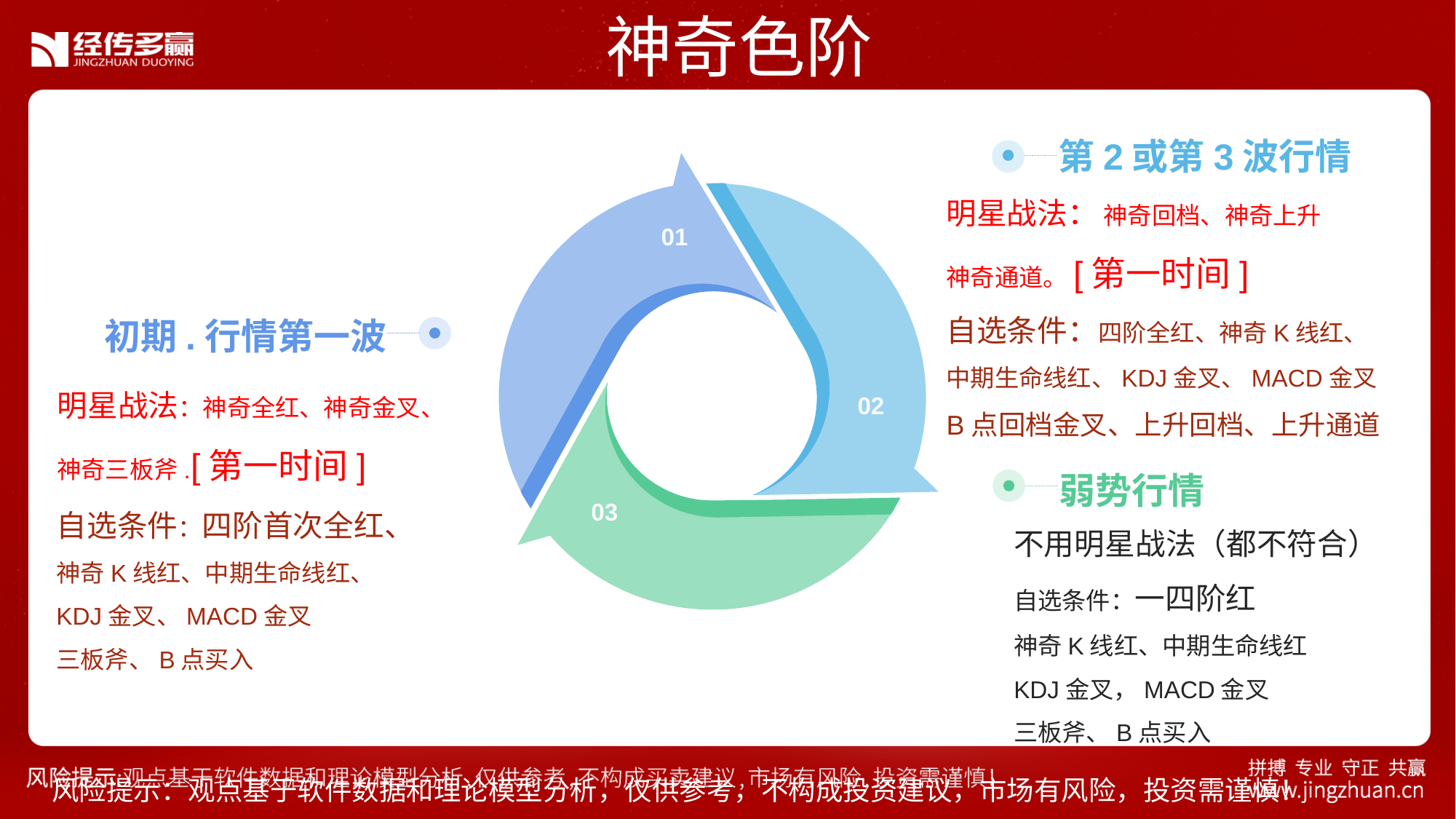

神奇色阶
第2或第3波行情

明星战法： 神奇回档、神奇上升
神奇通道。[第一时间]
自选条件：四阶全红、神奇K线红、
中期生命线红、KDJ金叉、MACD金叉
B点回档金叉、上升回档、上升通道

01

初期.行情第一波

明星战法：神奇全红、神奇金叉、神奇三板斧.[第一时间]

02

弱势行情

03

自选条件：四阶首次全红、
神奇K线红、中期生命线红、
KDJ金叉、MACD金叉
三板斧、B点买入
不用明星战法（都不符合）
自选条件：一四阶红
神奇K线红、中期生命线红
KDJ金叉，MACD金叉
三板斧、B点买入
风险提示：观点基于软件数据和理论模型分析，仅供参考，不构成投资建议，市场有风险，投资需谨慎！